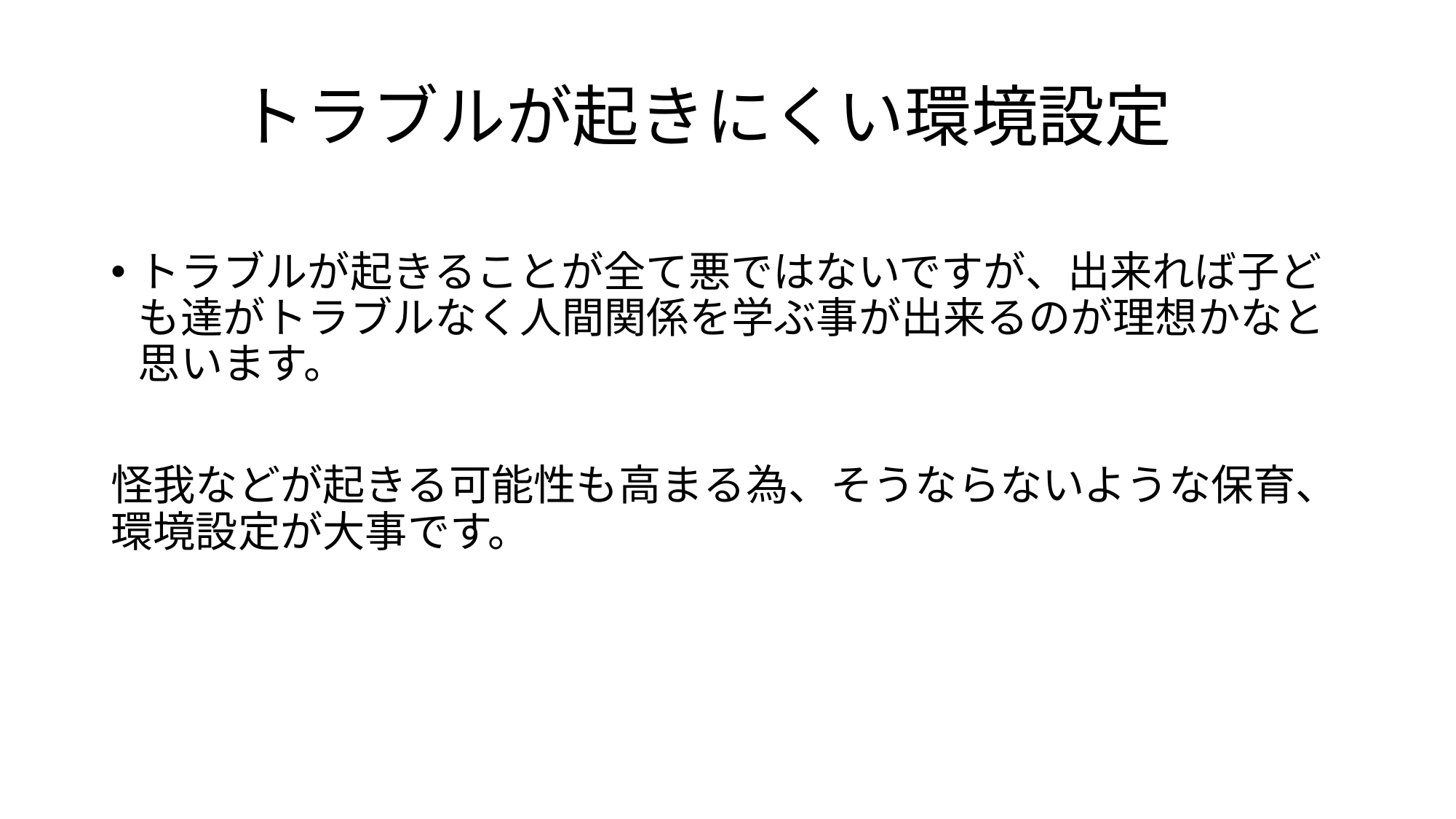

# トラブルが起きにくい環境設定
トラブルが起きることが全て悪ではないですが、出来れば子ども達がトラブルなく人間関係を学ぶ事が出来るのが理想かなと思います。

怪我などが起きる可能性も高まる為、そうならないような保育、環境設定が大事です。